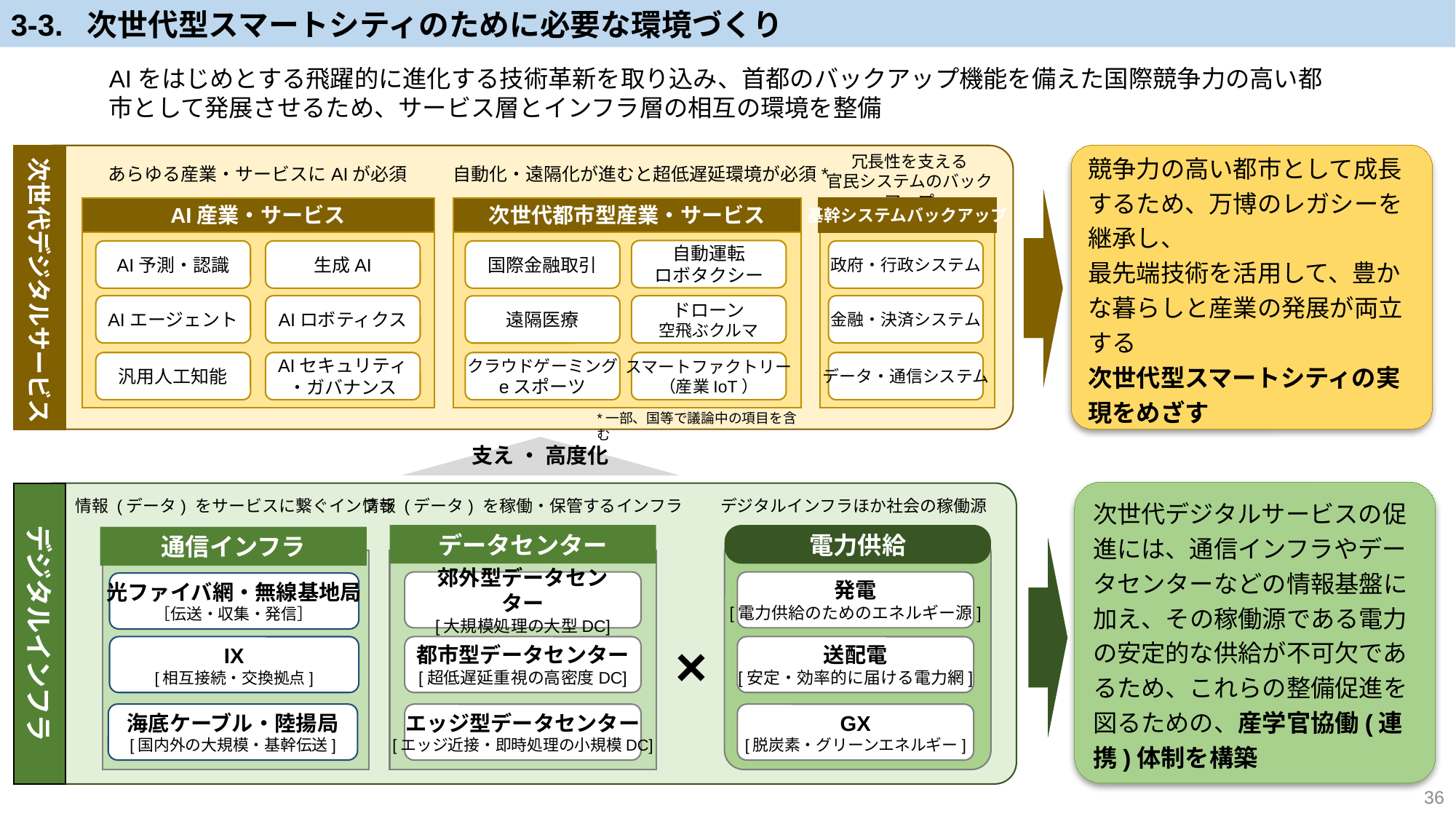

3-3.  次世代型スマートシティのために必要な環境づくり
AIをはじめとする飛躍的に進化する技術革新を取り込み、首都のバックアップ機能を備えた国際競争力の高い都市として発展させるため、サービス層とインフラ層の相互の環境を整備
競争力の高い都市として成長するため、万博のレガシーを継承し、
最先端技術を活用して、豊かな暮らしと産業の発展が両立する
次世代型スマートシティの実現をめざす
次世代デジタルサービス

冗長性を支える
官民システムのバックアップ
自動化・遠隔化が進むと超低遅延環境が必須*
あらゆる産業・サービスにAIが必須

AI産業・サービス
次世代都市型産業・サービス
基幹システムバックアップ

自動運転
ロボタクシー
AI予測・認識
生成AI
国際金融取引
政府・行政システム
AIエージェント
AIロボティクス
ドローン
空飛ぶクルマ
金融・決済システム
遠隔医療
汎用人工知能
AIセキュリティ
・ガバナンス
クラウドゲーミング
eスポーツ
スマートファクトリー
（産業IoT）
データ・通信システム
*一部、国等で議論中の項目を含む
支え ・ 高度化
次世代デジタルサービスの促進には、通信インフラやデータセンターなどの情報基盤に加え、その稼働源である電力の安定的な供給が不可欠であるため、これらの整備促進を図るための、産学官協働(連携)体制を構築
デジタルインフラ

情報 (データ) をサービスに繋ぐインフラ
情報 (データ) を稼働・保管するインフラ
デジタルインフラほか社会の稼働源
データセンター
電力供給
通信インフラ

郊外型データセンター
[大規模処理の大型DC]
発電
[電力供給のためのエネルギー源]
光ファイバ網・無線基地局
［伝送・収集・発信］
×
IX
[相互接続・交換拠点]
都市型データセンター
[超低遅延重視の高密度DC]
送配電
[安定・効率的に届ける電力網]
海底ケーブル・陸揚局
[国内外の大規模・基幹伝送]
エッジ型データセンター
[エッジ近接・即時処理の小規模DC]
GX
[脱炭素・グリーンエネルギー]
36